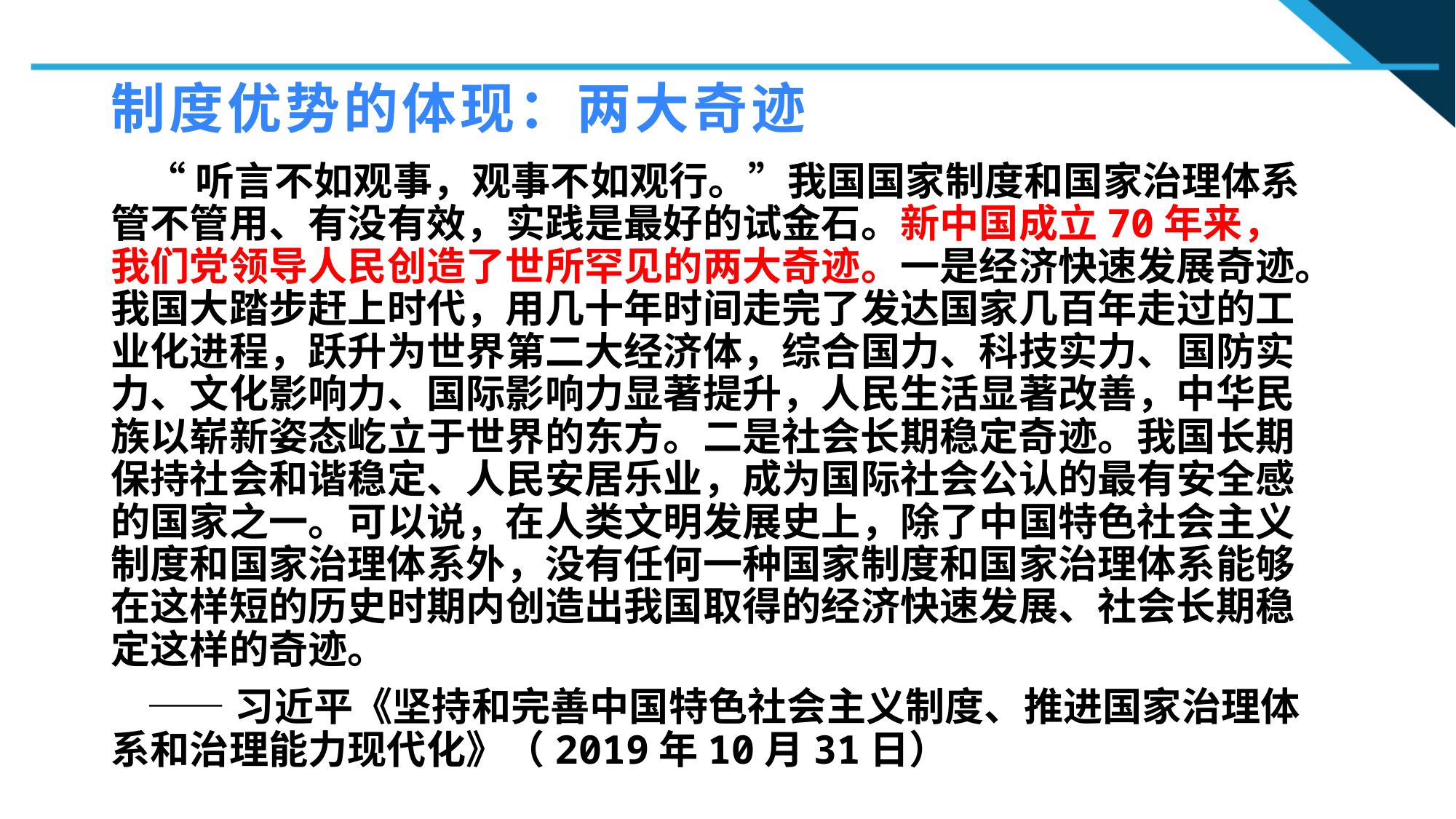

制度优势的体现：两大奇迹
    “听言不如观事，观事不如观行。”我国国家制度和国家治理体系管不管用、有没有效，实践是最好的试金石。新中国成立70年来，我们党领导人民创造了世所罕见的两大奇迹。一是经济快速发展奇迹。我国大踏步赶上时代，用几十年时间走完了发达国家几百年走过的工业化进程，跃升为世界第二大经济体，综合国力、科技实力、国防实力、文化影响力、国际影响力显著提升，人民生活显著改善，中华民族以崭新姿态屹立于世界的东方。二是社会长期稳定奇迹。我国长期保持社会和谐稳定、人民安居乐业，成为国际社会公认的最有安全感的国家之一。可以说，在人类文明发展史上，除了中国特色社会主义制度和国家治理体系外，没有任何一种国家制度和国家治理体系能够在这样短的历史时期内创造出我国取得的经济快速发展、社会长期稳定这样的奇迹。
    ——习近平《坚持和完善中国特色社会主义制度、推进国家治理体系和治理能力现代化》（2019年10月31日）